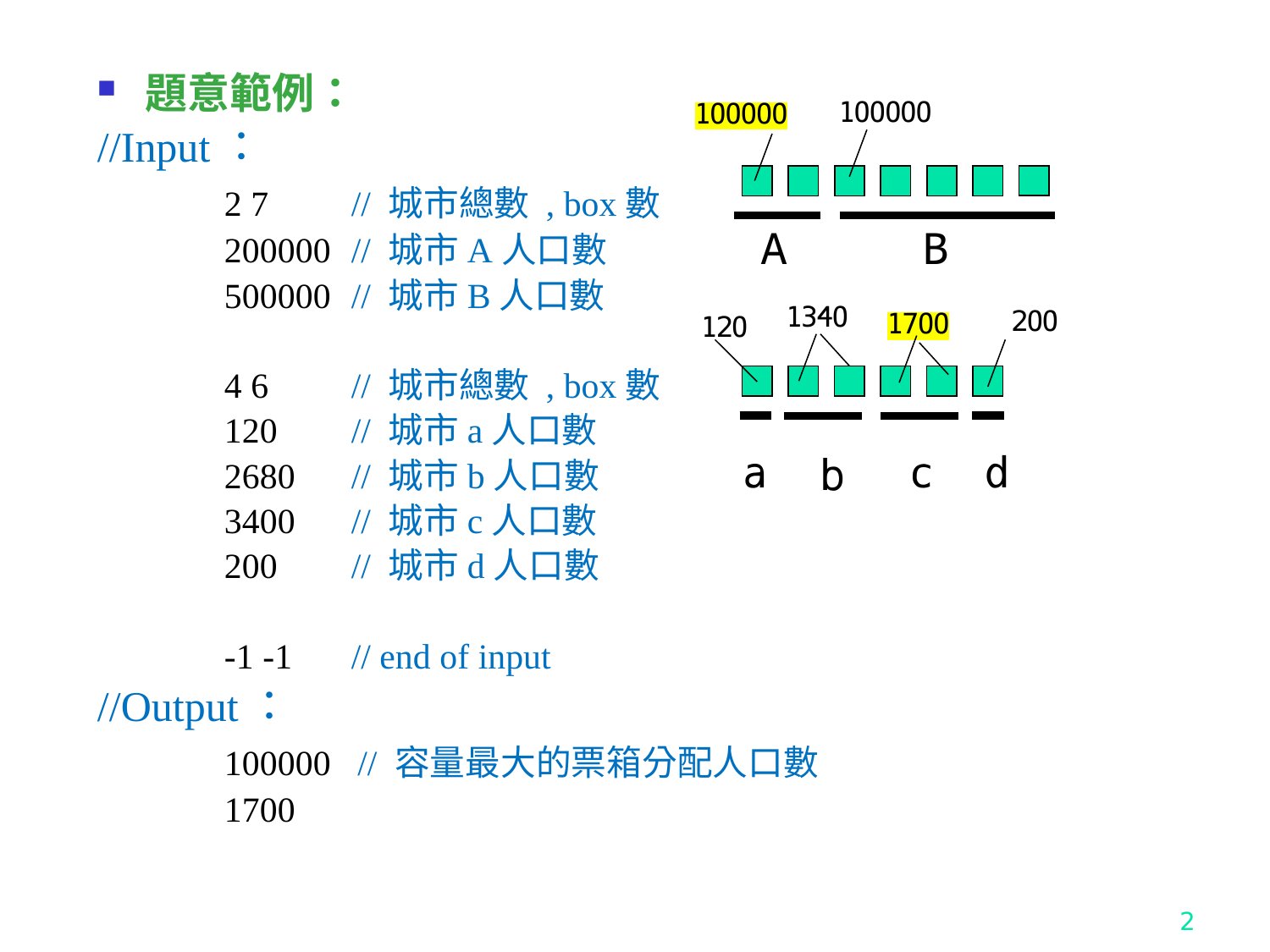

題意範例：
//Input：
	2 7 	// 城市總數 , box數
	200000 	// 城市A人口數
	500000 	// 城市B人口數

	4 6 	// 城市總數 , box數
	120 	// 城市a人口數
	2680 	// 城市b人口數
	3400 	// 城市c人口數
	200 	// 城市d人口數

	-1 -1	// end of input
//Output：
	100000   // 容量最大的票箱分配人口數
	1700
100000
100000

A
B
1340
200
1700
120

a
c
d
b
2